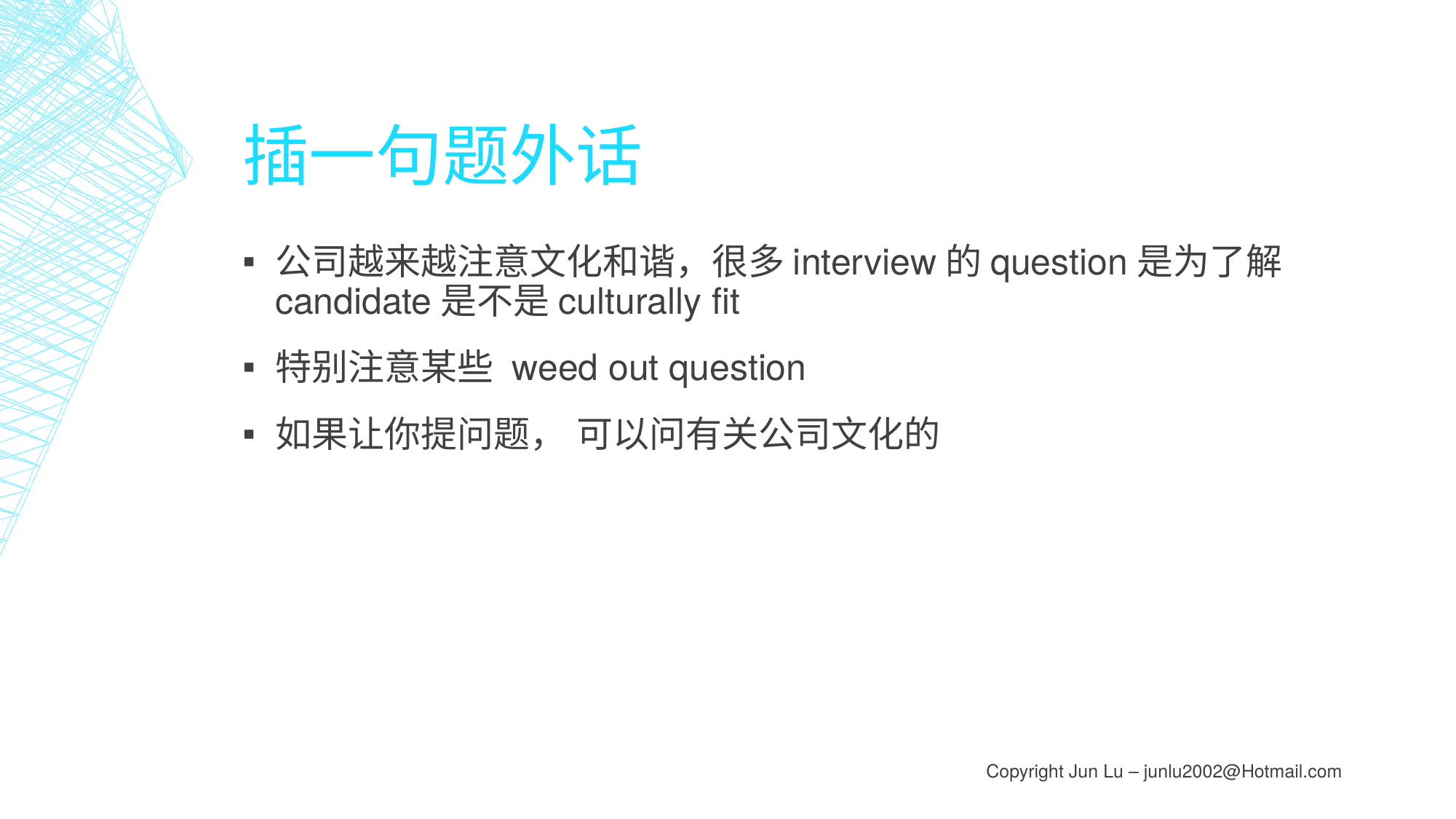

# 插一句题外话
公司越来越注意文化和谐，很多interview的question是为了解candidate是不是culturally fit
特别注意某些 weed out question
如果让你提问题， 可以问有关公司文化的
Copyright Jun Lu – junlu2002@Hotmail.com